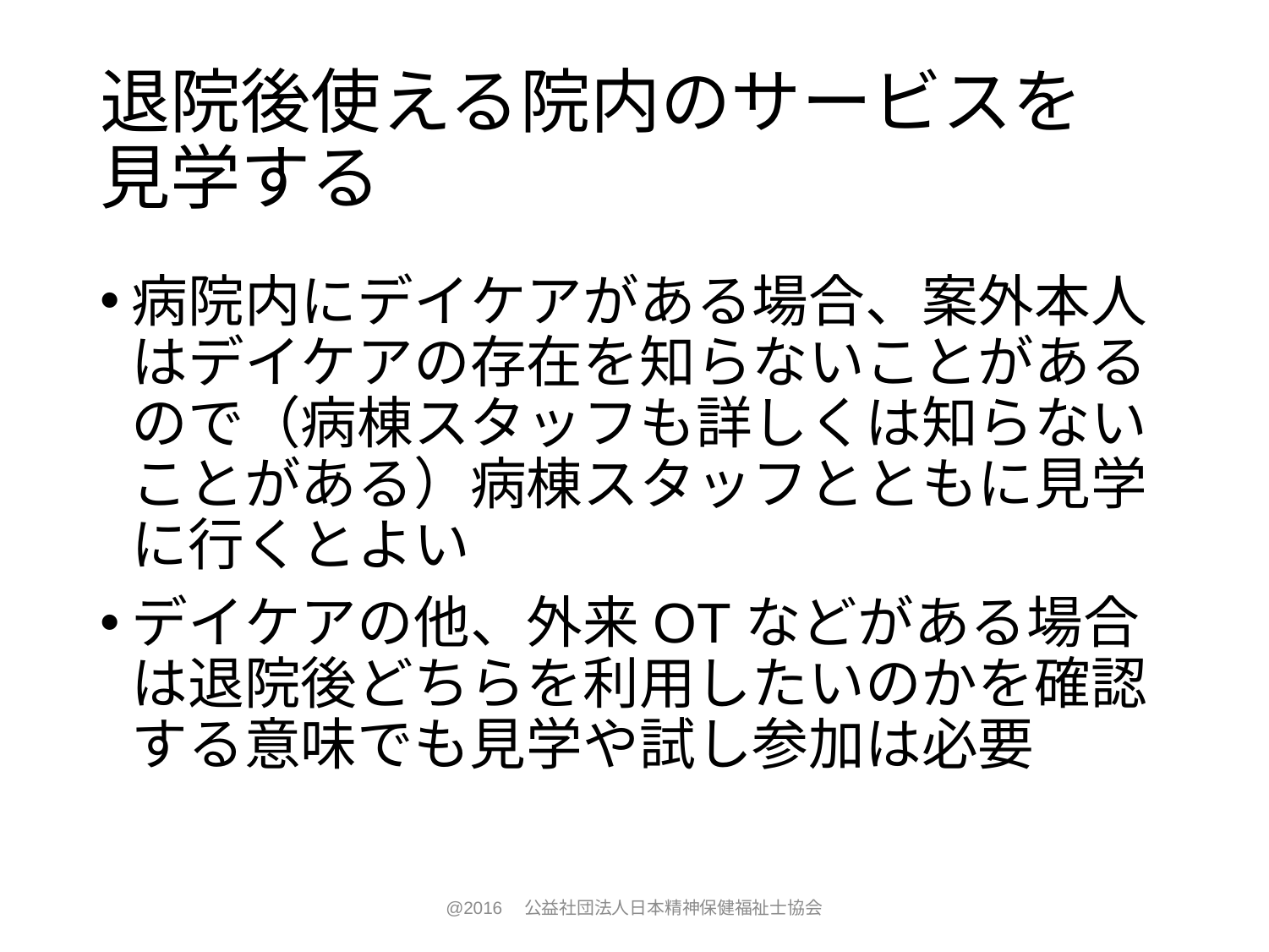

# 退院後使える院内のサービスを 見学する
病院内にデイケアがある場合、案外本人はデイケアの存在を知らないことがあるので（病棟スタッフも詳しくは知らないことがある）病棟スタッフとともに見学に行くとよい
デイケアの他、外来OTなどがある場合は退院後どちらを利用したいのかを確認する意味でも見学や試し参加は必要

@2016　公益社団法人日本精神保健福祉士協会